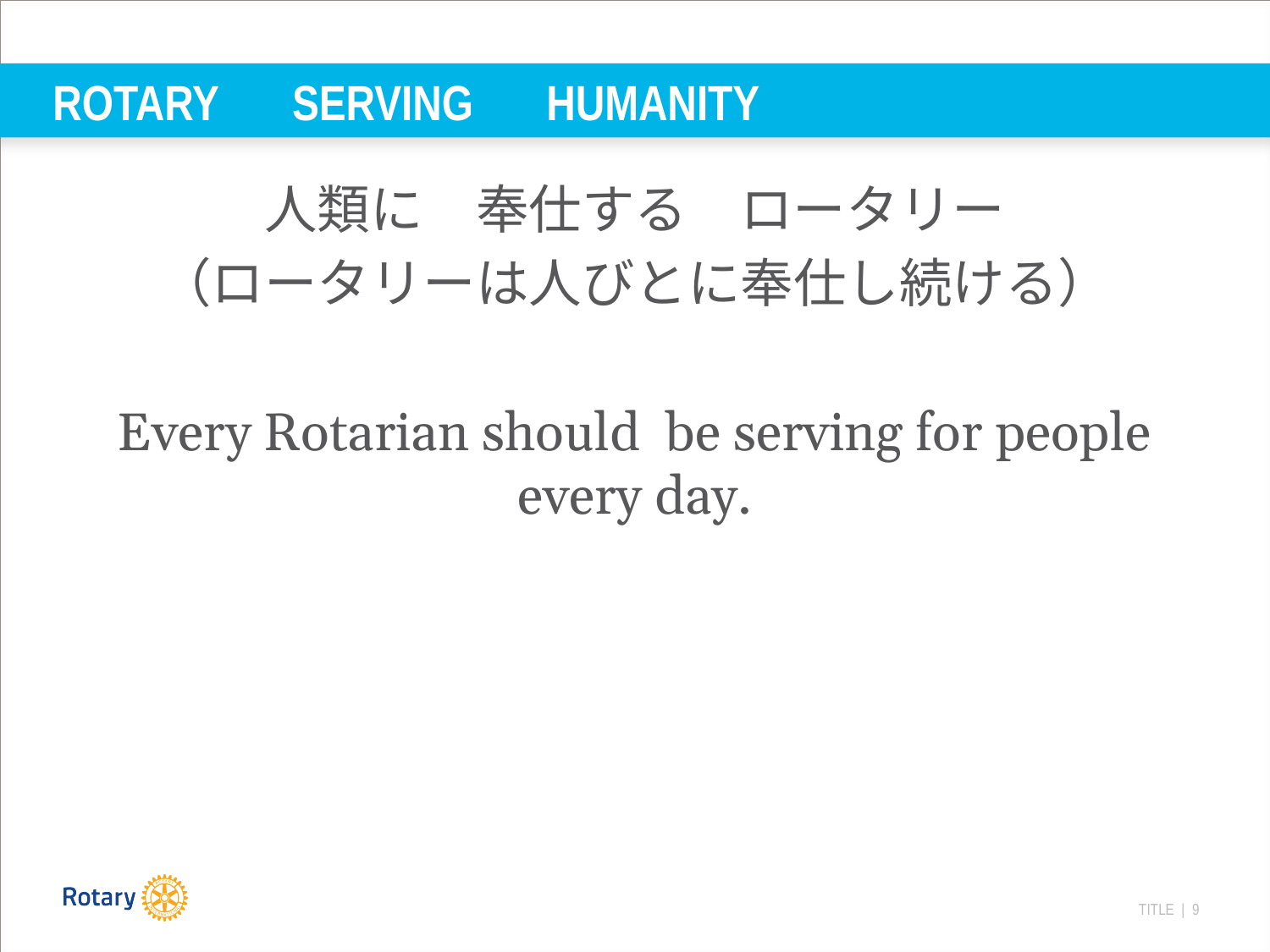

# ROTARY　SERVING　HUMANITY
人類に　奉仕する　ロータリー
（ロータリーは人びとに奉仕し続ける）

Every Rotarian should  be serving for people every day.